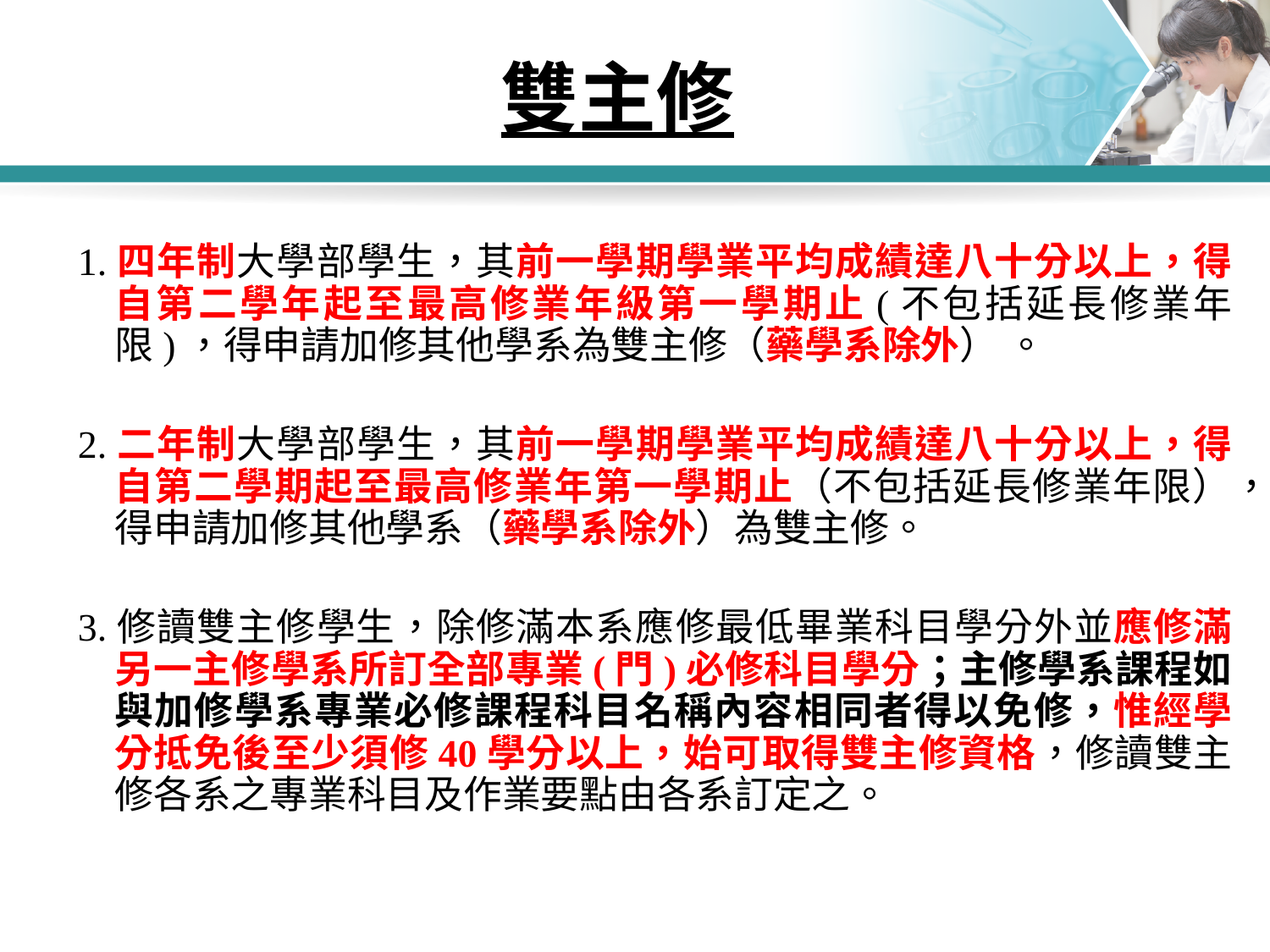

# 雙主修
1.四年制大學部學生，其前一學期學業平均成績達八十分以上，得自第二學年起至最高修業年級第一學期止(不包括延長修業年限)，得申請加修其他學系為雙主修（藥學系除外） 。

2.二年制大學部學生，其前一學期學業平均成績達八十分以上，得自第二學期起至最高修業年第一學期止（不包括延長修業年限），得申請加修其他學系（藥學系除外）為雙主修。

3.修讀雙主修學生，除修滿本系應修最低畢業科目學分外並應修滿另一主修學系所訂全部專業(門)必修科目學分；主修學系課程如與加修學系專業必修課程科目名稱內容相同者得以免修，惟經學分抵免後至少須修40學分以上，始可取得雙主修資格，修讀雙主修各系之專業科目及作業要點由各系訂定之。